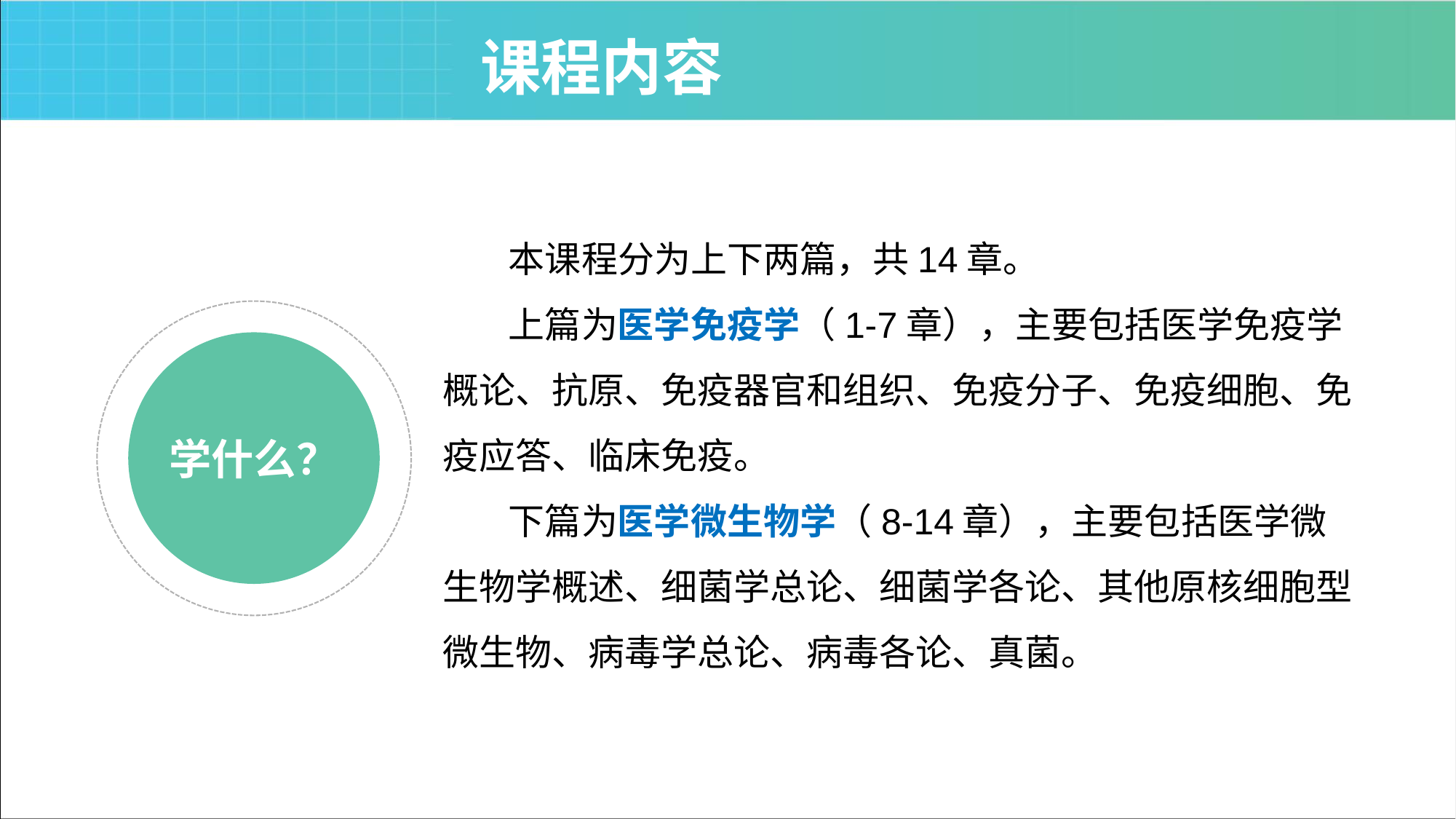

课程内容
       本课程分为上下两篇，共14章。
       上篇为医学免疫学（1-7章），主要包括医学免疫学概论、抗原、免疫器官和组织、免疫分子、免疫细胞、免疫应答、临床免疫。
       下篇为医学微生物学（8-14章），主要包括医学微生物学概述、细菌学总论、细菌学各论、其他原核细胞型微生物、病毒学总论、病毒各论、真菌。

学什么？